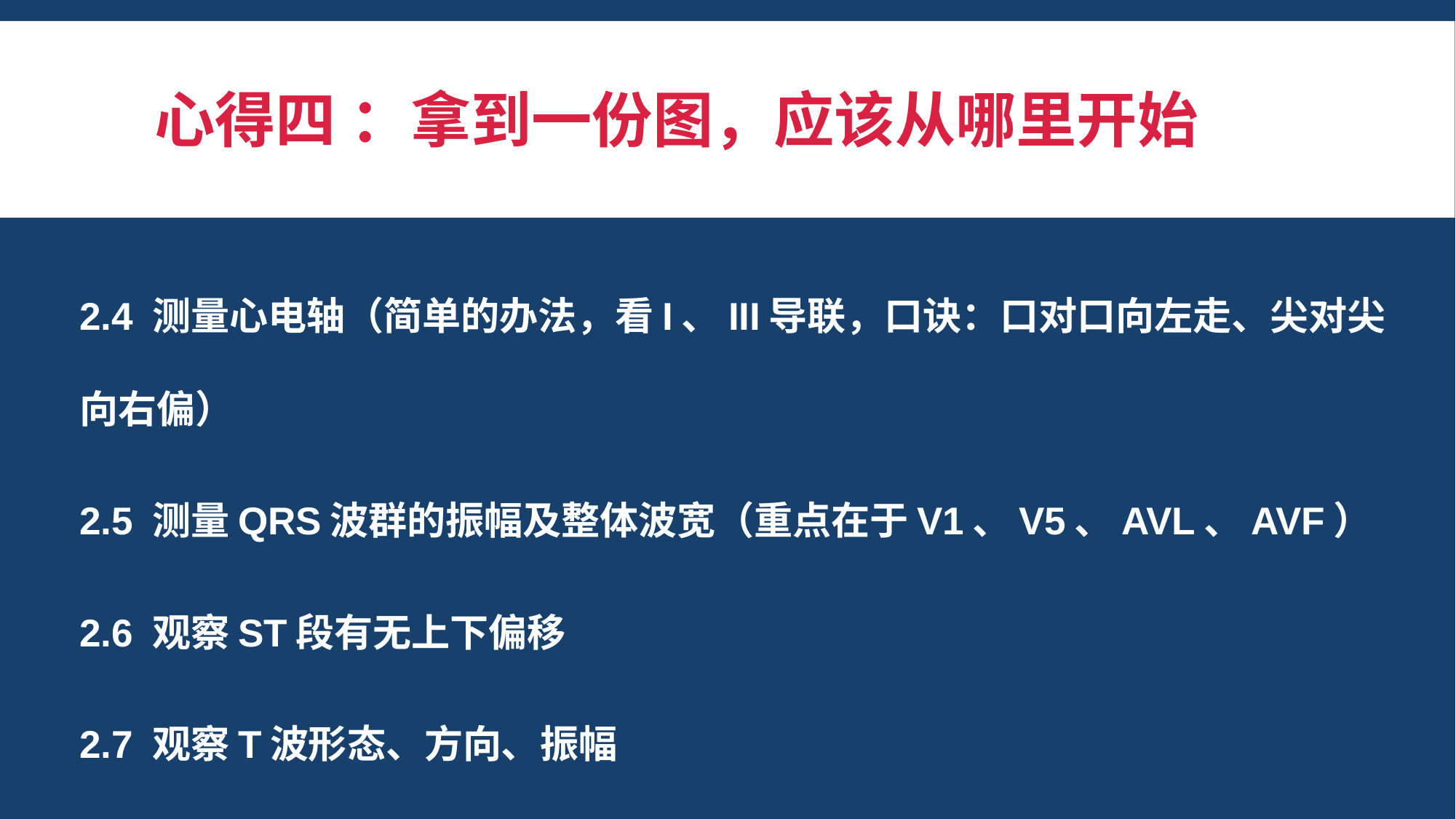

# 心得四 ：拿到一份图，应该从哪里开始
2.4 测量心电轴（简单的办法，看I、III导联，口诀：口对口向左走、尖对尖向右偏）
2.5 测量QRS波群的振幅及整体波宽（重点在于V1、V5、AVL、AVF）
2.6 观察ST段有无上下偏移
2.7 观察T波形态、方向、振幅